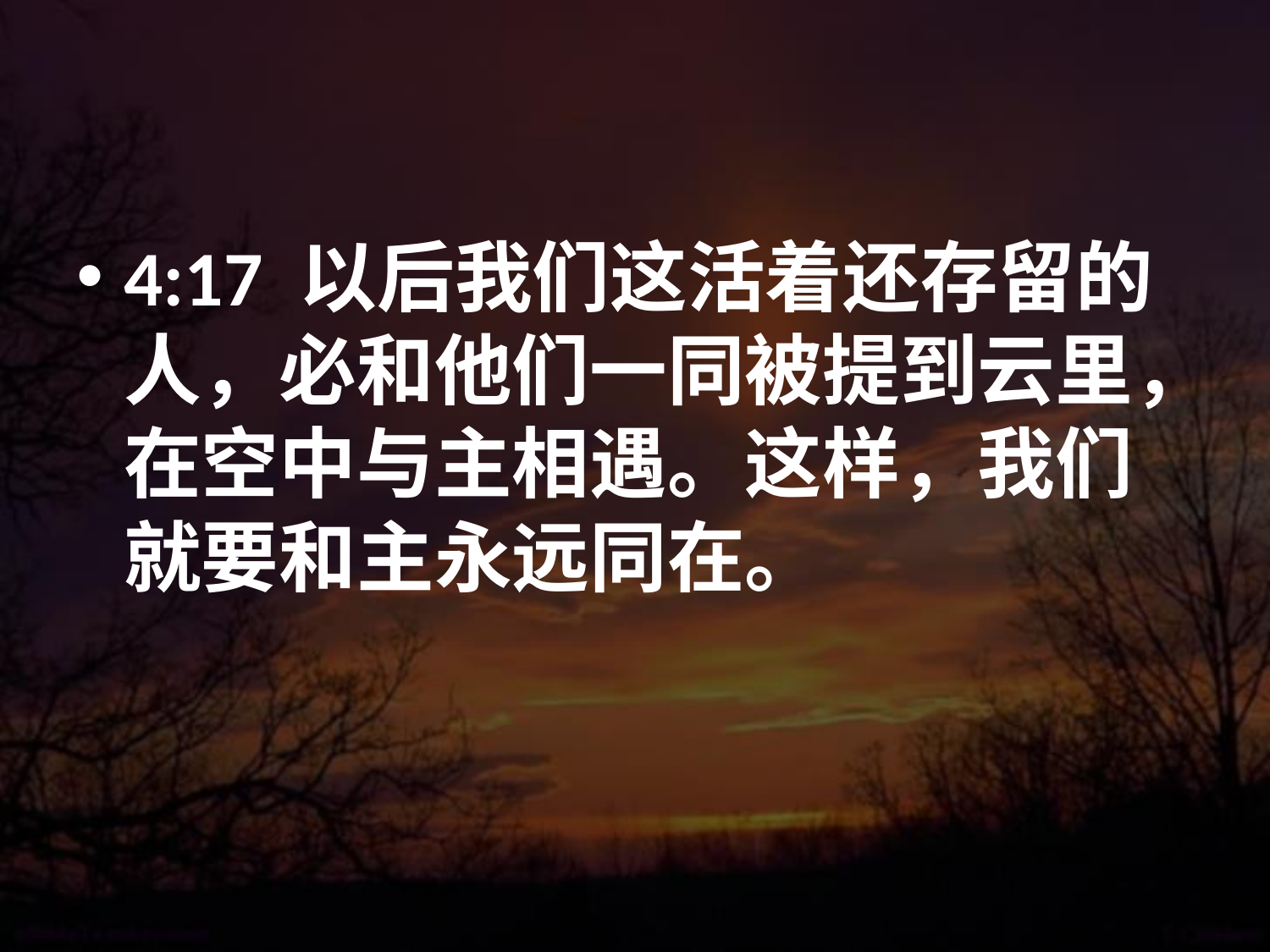

#
4:17 以后我们这活着还存留的人，必和他们一同被提到云里，在空中与主相遇。这样，我们就要和主永远同在。